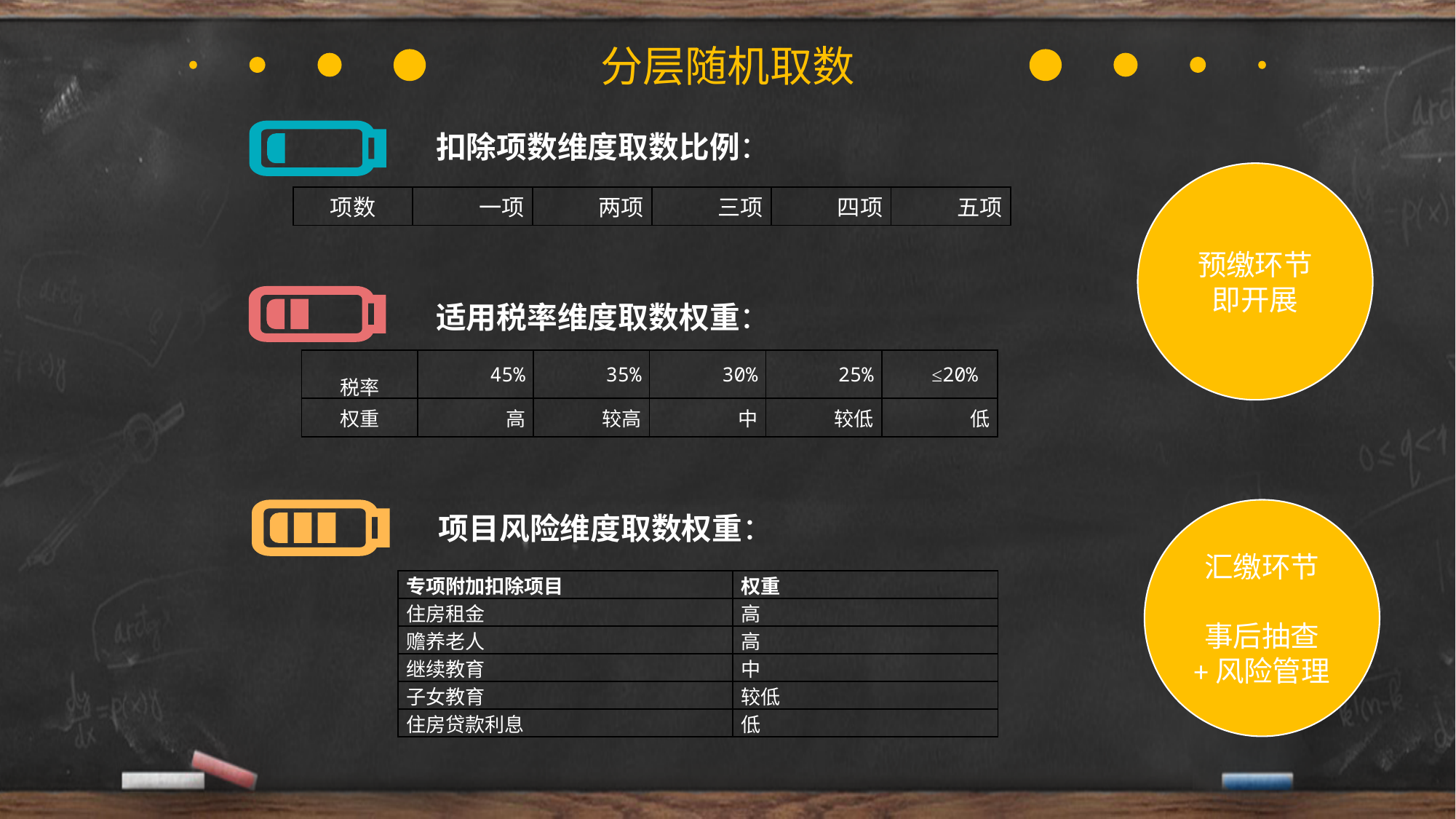

分层随机取数

扣除项数维度取数比例：
预缴环节
即开展
| 项数 | 一项 | 两项 | 三项 | 四项 | 五项 |
| --- | --- | --- | --- | --- | --- |

适用税率维度取数权重：
| 税率 | 45% | 35% | 30% | 25% | ≤20% |
| --- | --- | --- | --- | --- | --- |
| 权重 | 高 | 较高 | 中 | 较低 | 低 |

汇缴环节

事后抽查
+风险管理
项目风险维度取数权重：
| 专项附加扣除项目 | 权重 |
| --- | --- |
| 住房租金 | 高 |
| 赡养老人 | 高 |
| 继续教育 | 中 |
| 子女教育 | 较低 |
| 住房贷款利息 | 低 |